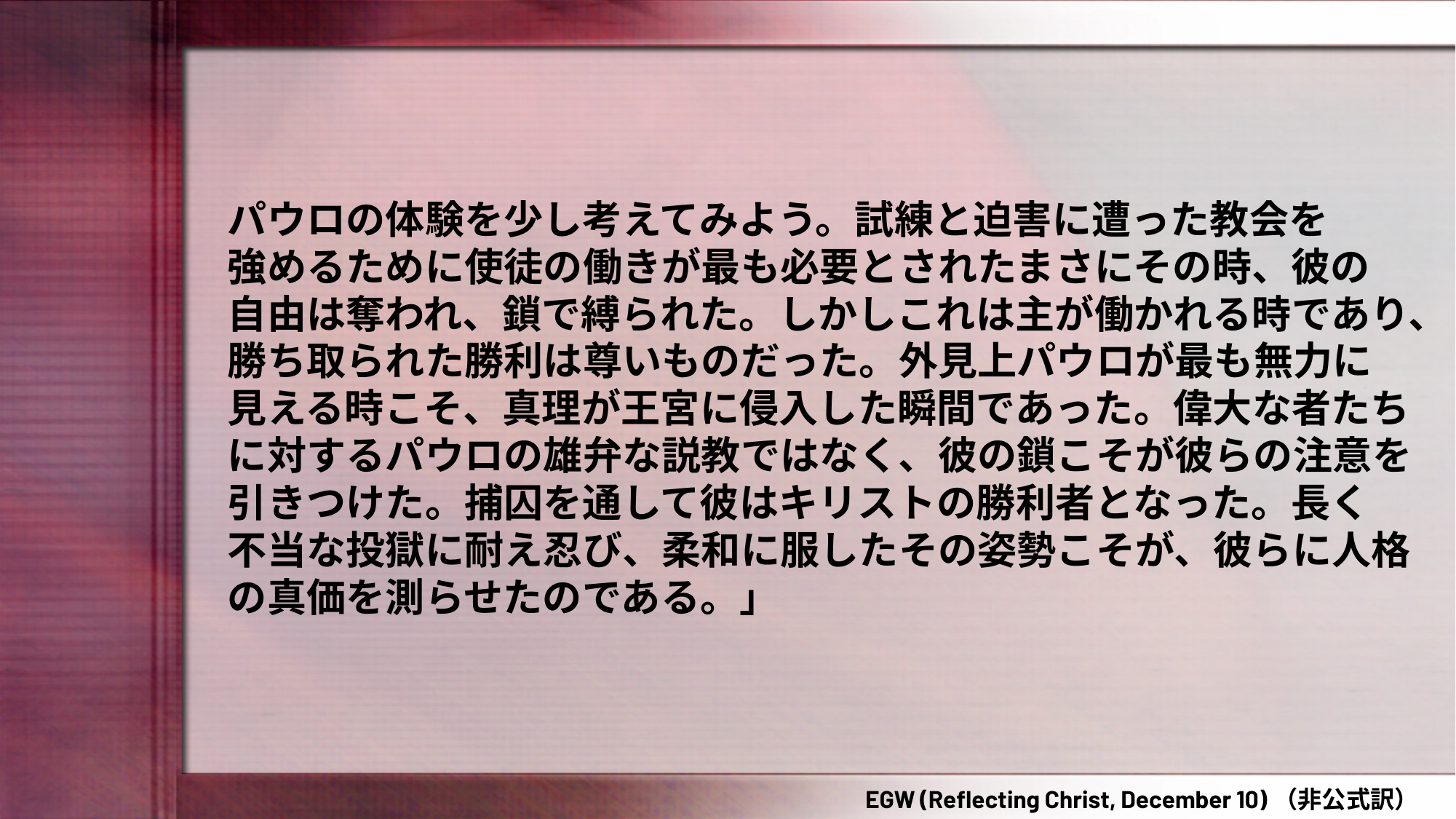

パウロの体験を少し考えてみよう。試練と迫害に遭った教会を　　強めるために使徒の働きが最も必要とされたまさにその時、彼の　自由は奪われ、鎖で縛られた。しかしこれは主が働かれる時であり、勝ち取られた勝利は尊いものだった。外見上パウロが最も無力に　見える時こそ、真理が王宮に侵入した瞬間であった。偉大な者たちに対するパウロの雄弁な説教ではなく、彼の鎖こそが彼らの注意を引きつけた。捕囚を通して彼はキリストの勝利者となった。長く　不当な投獄に耐え忍び、柔和に服したその姿勢こそが、彼らに人格の真価を測らせたのである。」
EGW (Reflecting Christ, December 10)（非公式訳）